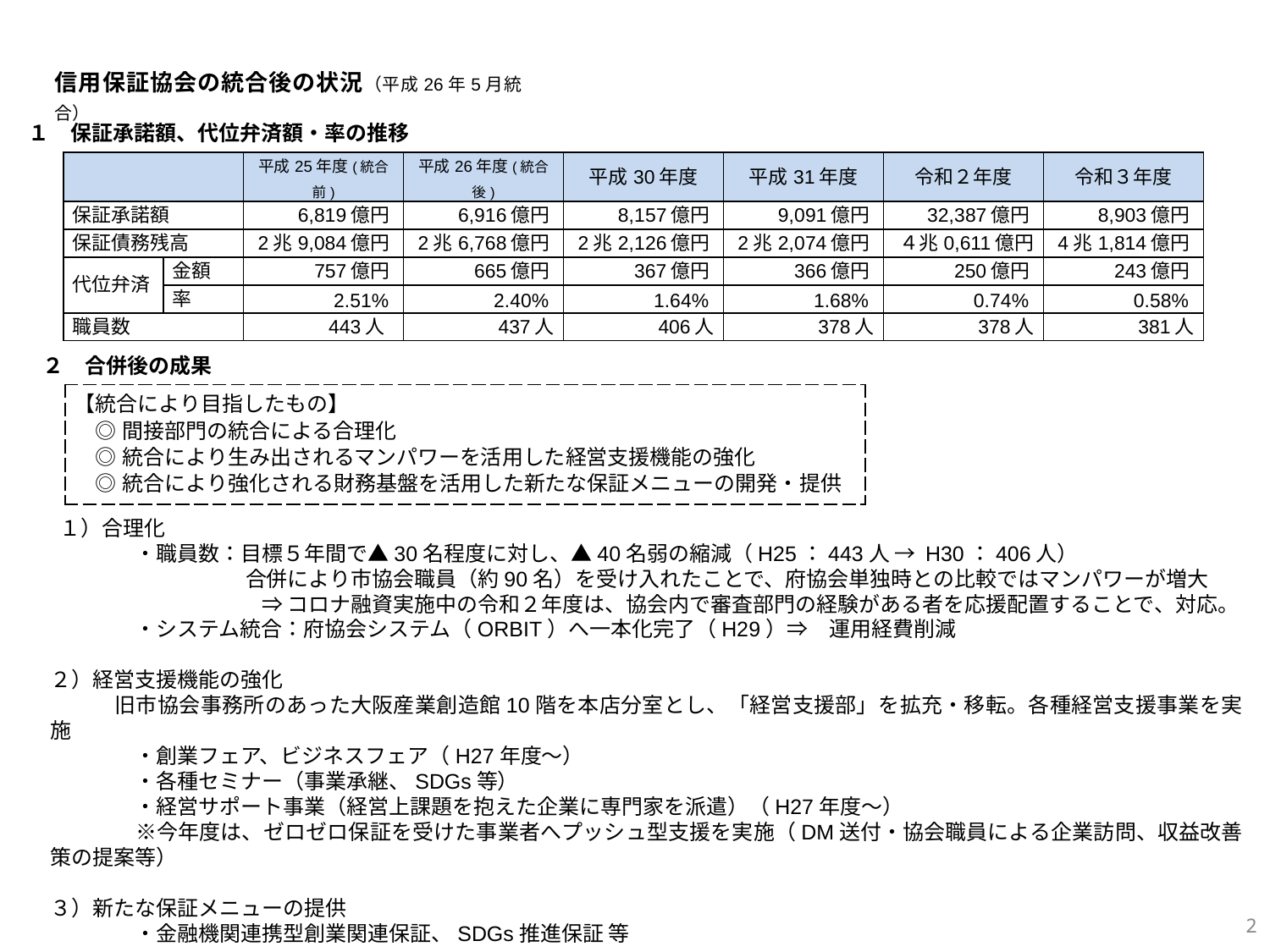

信用保証協会の統合後の状況（平成26年5月統合）
１　保証承諾額、代位弁済額・率の推移
|  |  | 平成25年度(統合前) | 平成26年度(統合後) | 平成30年度 | 平成31年度 | 令和２年度 | 令和３年度 |
| --- | --- | --- | --- | --- | --- | --- | --- |
| 保証承諾額 |  | 6,819億円 | 6,916億円 | 8,157億円 | 9,091億円 | 32,387億円 | 8,903億円 |
| 保証債務残高 |  | 2兆9,084億円 | 2兆6,768億円 | 2兆2,126億円 | 2兆2,074億円 | ４兆0,611億円 | 4兆1,814億円 |
| 代位弁済 | 金額 | 757億円 | 665億円 | 367億円 | 366億円 | 250億円 | 243億円 |
|  | 率 | 2.51% | 2.40% | 1.64% | 1.68% | 0.74% | 0.58% |
| 職員数 |  | 443人 | 437人 | 406人 | 378人 | 378人 | 381人 |
２　合併後の成果
| 【統合により目指したもの】　 ◎間接部門の統合による合理化 ◎統合により生み出されるマンパワーを活用した経営支援機能の強化 ◎統合により強化される財務基盤を活用した新たな保証メニューの開発・提供 |
| --- |
 １）合理化
　　　　・職員数：目標５年間で▲30名程度に対し、▲40名弱の縮減（H25：443人 → H30：406人）
　　　　 　　　　　合併により市協会職員（約90名）を受け入れたことで、府協会単独時との比較ではマンパワーが増大
　　　　　　　　　　⇒ コロナ融資実施中の令和２年度は、協会内で審査部門の経験がある者を応援配置することで、対応。
　　　　・システム統合：府協会システム（ORBIT）へ一本化完了（H29）⇒　運用経費削減

２）経営支援機能の強化
　　　旧市協会事務所のあった大阪産業創造館10階を本店分室とし、「経営支援部」を拡充・移転。各種経営支援事業を実施
　　　　・創業フェア、ビジネスフェア（H27年度～）
　　　　・各種セミナー（事業承継、SDGs等）
　　　　・経営サポート事業（経営上課題を抱えた企業に専門家を派遣）（H27年度～）
　　　　※今年度は、ゼロゼロ保証を受けた事業者へプッシュ型支援を実施（DM送付・協会職員による企業訪問、収益改善策の提案等）

３）新たな保証メニューの提供
　　　　・金融機関連携型創業関連保証、SDGs推進保証 等
2